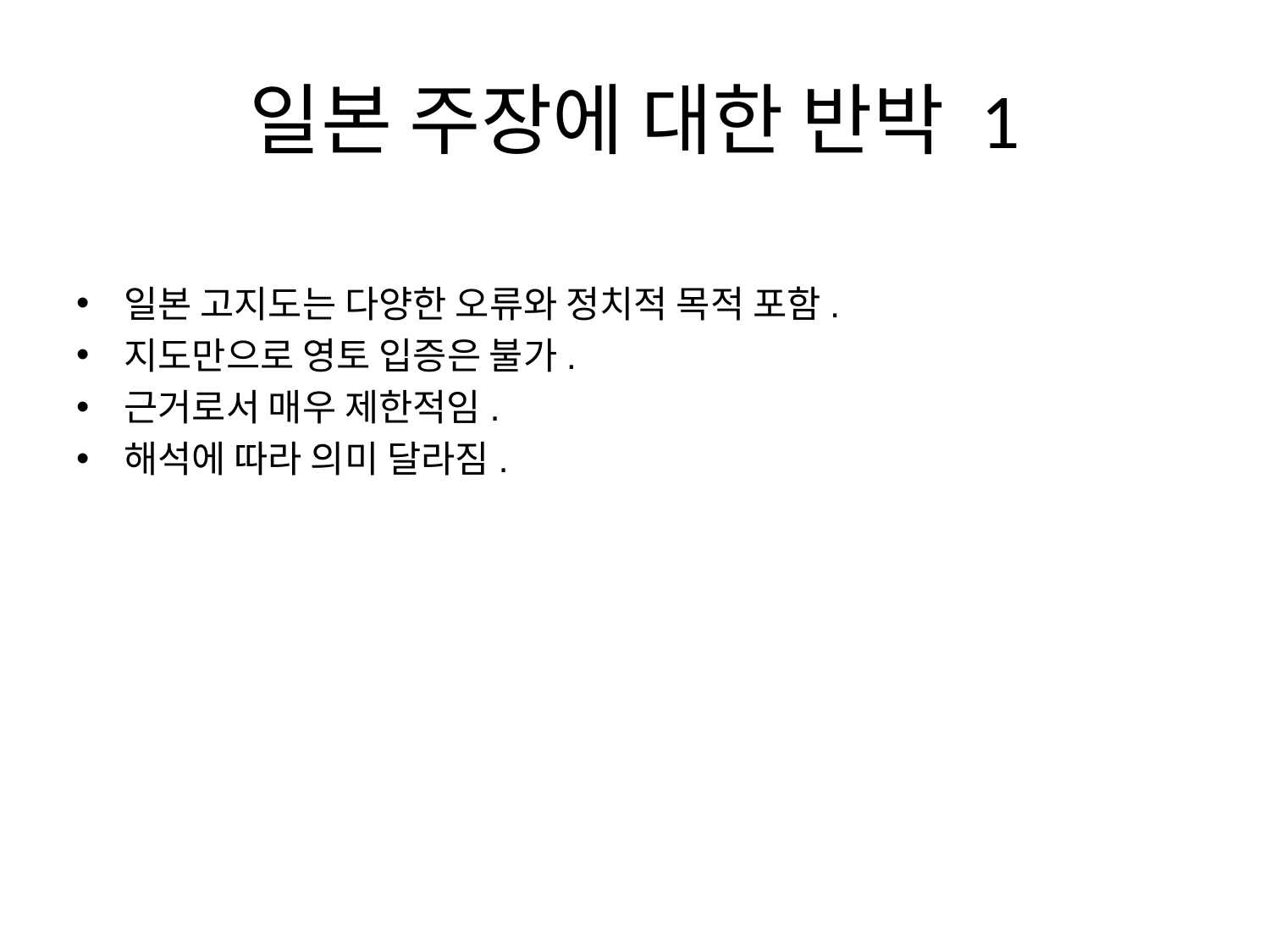

# 일본 주장에 대한 반박 1

일본 고지도는 다양한 오류와 정치적 목적 포함.
지도만으로 영토 입증은 불가.
근거로서 매우 제한적임.
해석에 따라 의미 달라짐.